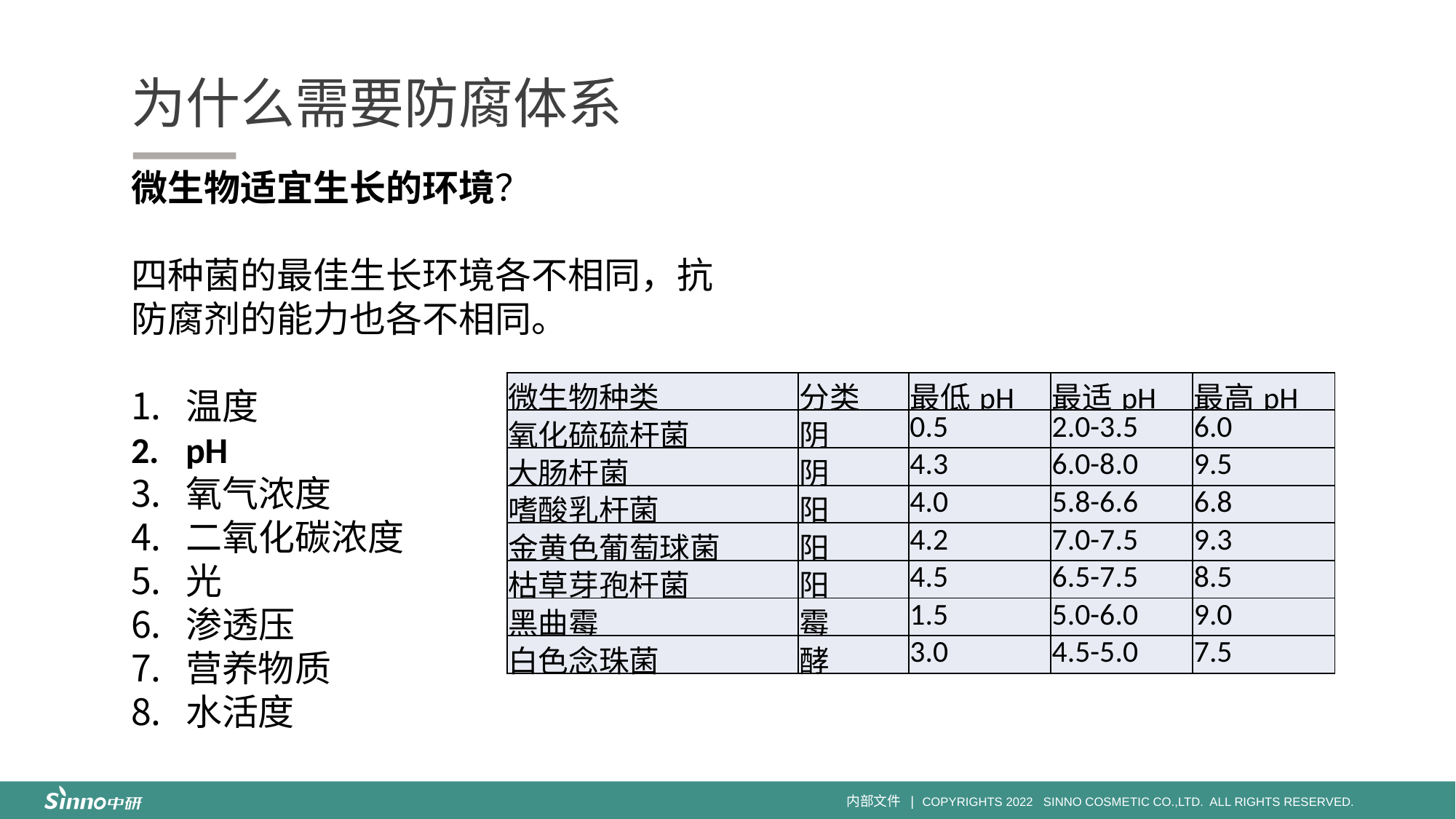

为什么需要防腐体系
微生物适宜生长的环境？

四种菌的最佳生长环境各不相同，抗防腐剂的能力也各不相同。

温度
pH
氧气浓度
二氧化碳浓度
光
渗透压
营养物质
水活度
| 微生物种类 | 分类 | 最低pH | 最适pH | 最高pH |
| --- | --- | --- | --- | --- |
| 氧化硫硫杆菌 | 阴 | 0.5 | 2.0-3.5 | 6.0 |
| 大肠杆菌 | 阴 | 4.3 | 6.0-8.0 | 9.5 |
| 嗜酸乳杆菌 | 阳 | 4.0 | 5.8-6.6 | 6.8 |
| 金黄色葡萄球菌 | 阳 | 4.2 | 7.0-7.5 | 9.3 |
| 枯草芽孢杆菌 | 阳 | 4.5 | 6.5-7.5 | 8.5 |
| 黑曲霉 | 霉 | 1.5 | 5.0-6.0 | 9.0 |
| 白色念珠菌 | 酵 | 3.0 | 4.5-5.0 | 7.5 |